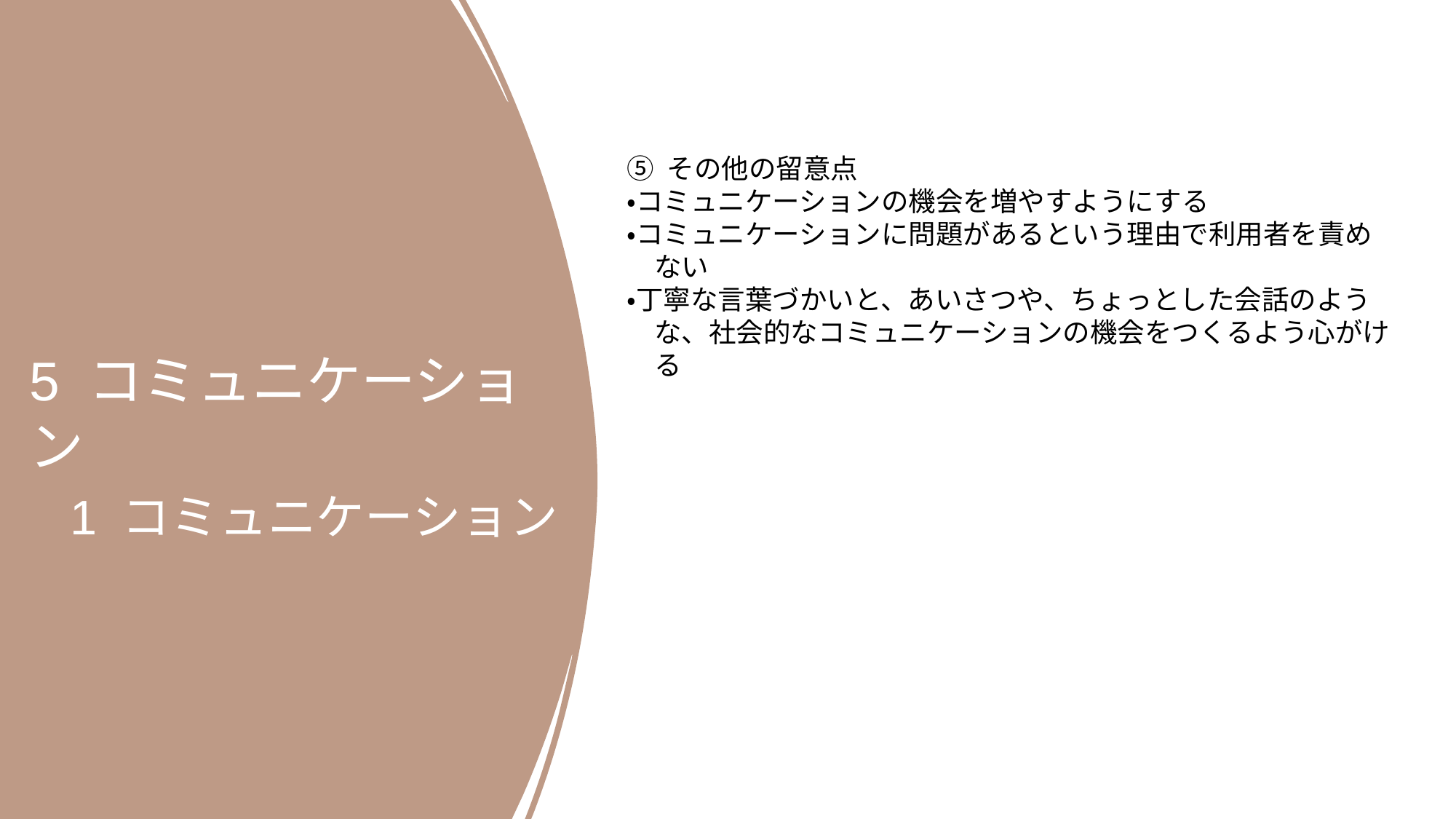

⑤ その他の留意点
・コミュニケーションの機会を増やすようにする
・コミュニケーションに問題があるという理由で利用者を責め
　ない
・丁寧な言葉づかいと、あいさつや、ちょっとした会話のよう
　な、社会的なコミュニケーションの機会をつくるよう心がけ
　る

5 コミュニケーション
   1 コミュニケーション